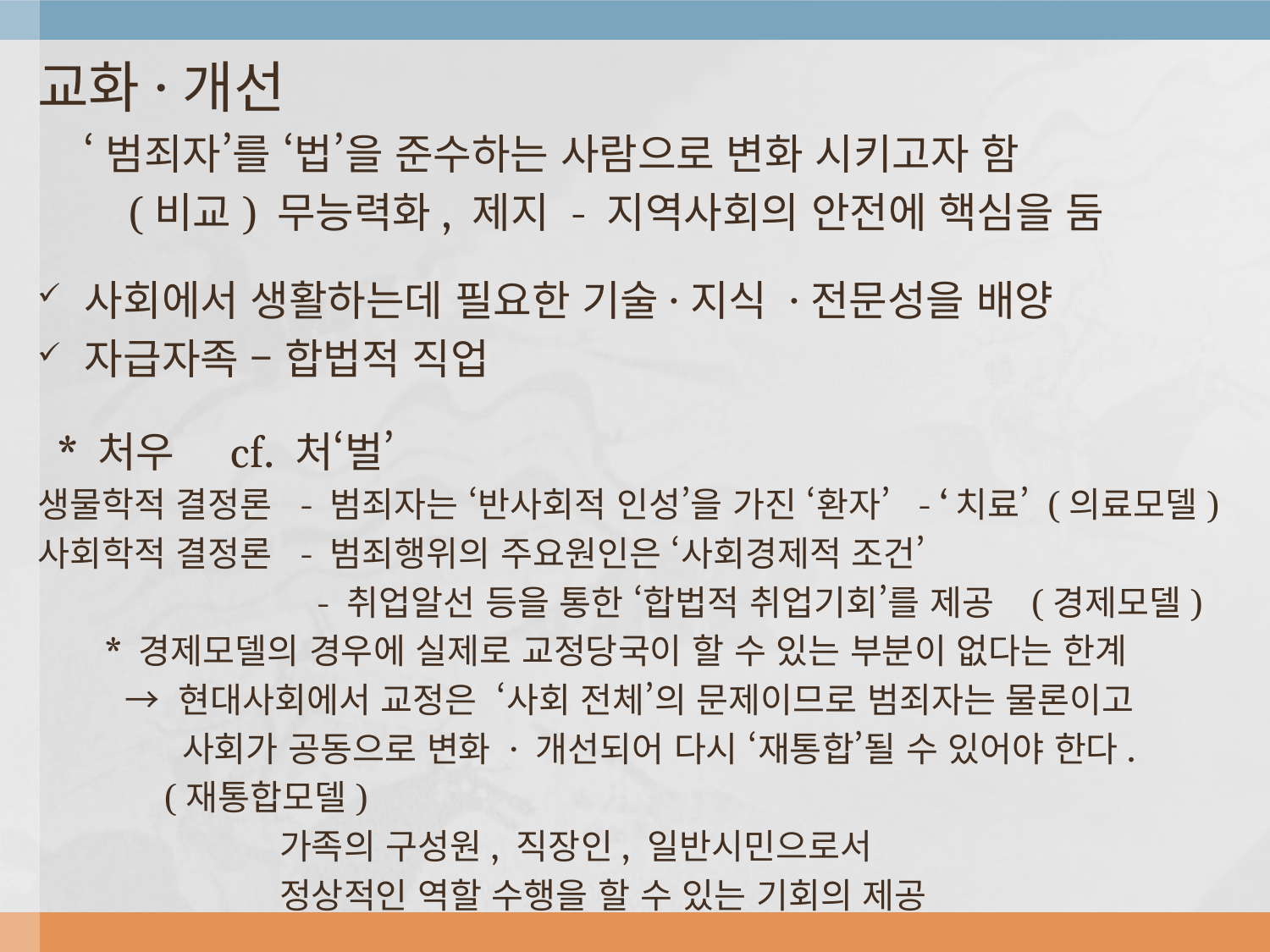

교화·개선
    ‘범죄자’를 ‘법’을 준수하는 사람으로 변화 시키고자 함
         (비교) 무능력화, 제지 - 지역사회의 안전에 핵심을 둠

사회에서 생활하는데 필요한 기술·지식 ·전문성을 배양
자급자족 – 합법적 직업

  * 처우    cf. 처‘벌’
생물학적 결정론  - 범죄자는 ‘반사회적 인성’을 가진 ‘환자’  - ‘치료’ (의료모델)
사회학적 결정론  - 범죄행위의 주요원인은 ‘사회경제적 조건’
                                 - 취업알선 등을 통한 ‘합법적 취업기회’를 제공   (경제모델)
        * 경제모델의 경우에 실제로 교정당국이 할 수 있는 부분이 없다는 한계
         → 현대사회에서 교정은  ‘사회 전체’의 문제이므로 범죄자는 물론이고
              사회가 공동으로 변화 · 개선되어 다시 ‘재통합’될 수 있어야 한다.
               (재통합모델)
                        가족의 구성원, 직장인, 일반시민으로서
                        정상적인 역할 수행을 할 수 있는 기회의 제공